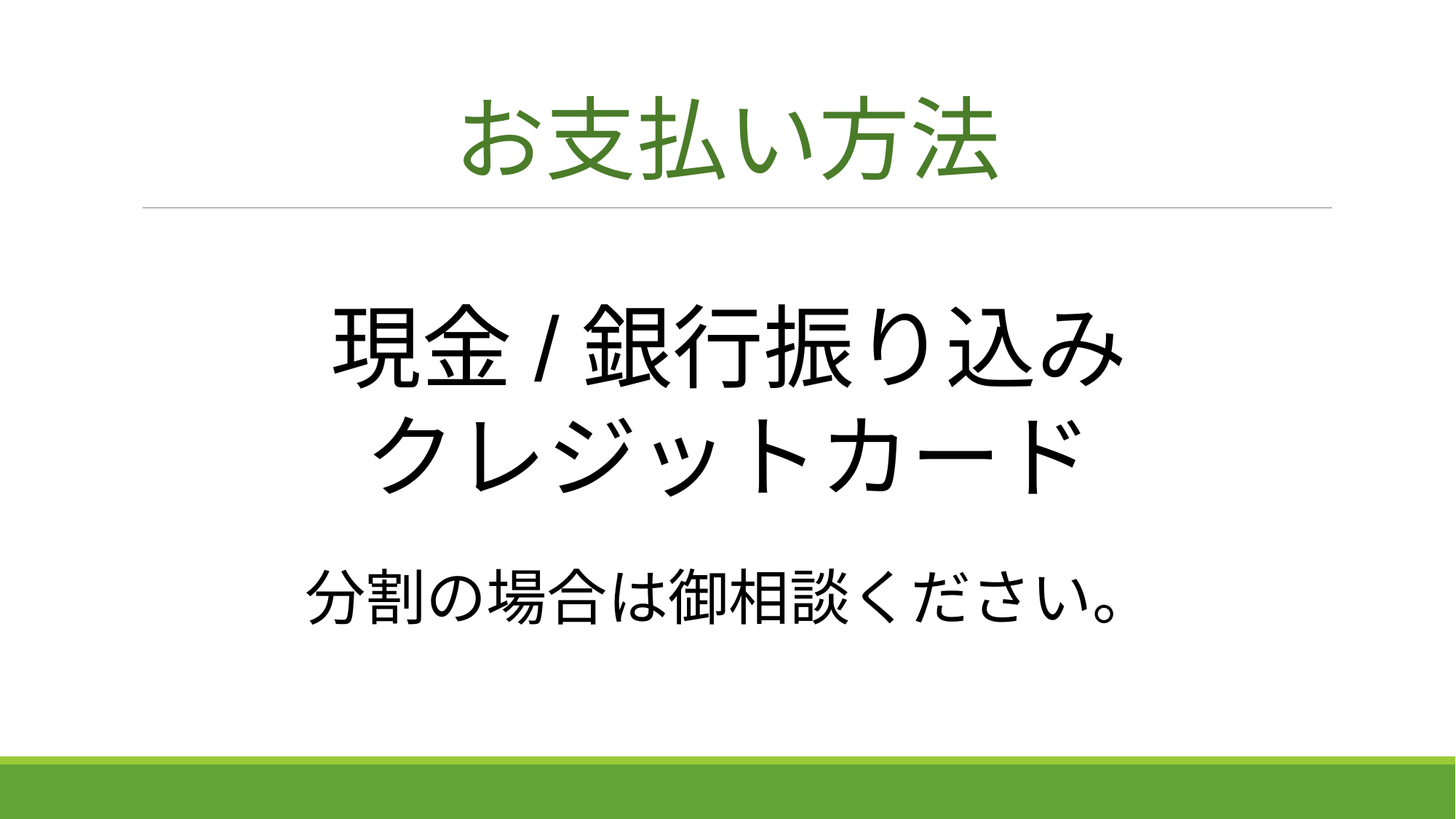

お支払い方法
現金/銀行振り込み
クレジットカード

分割の場合は御相談ください。